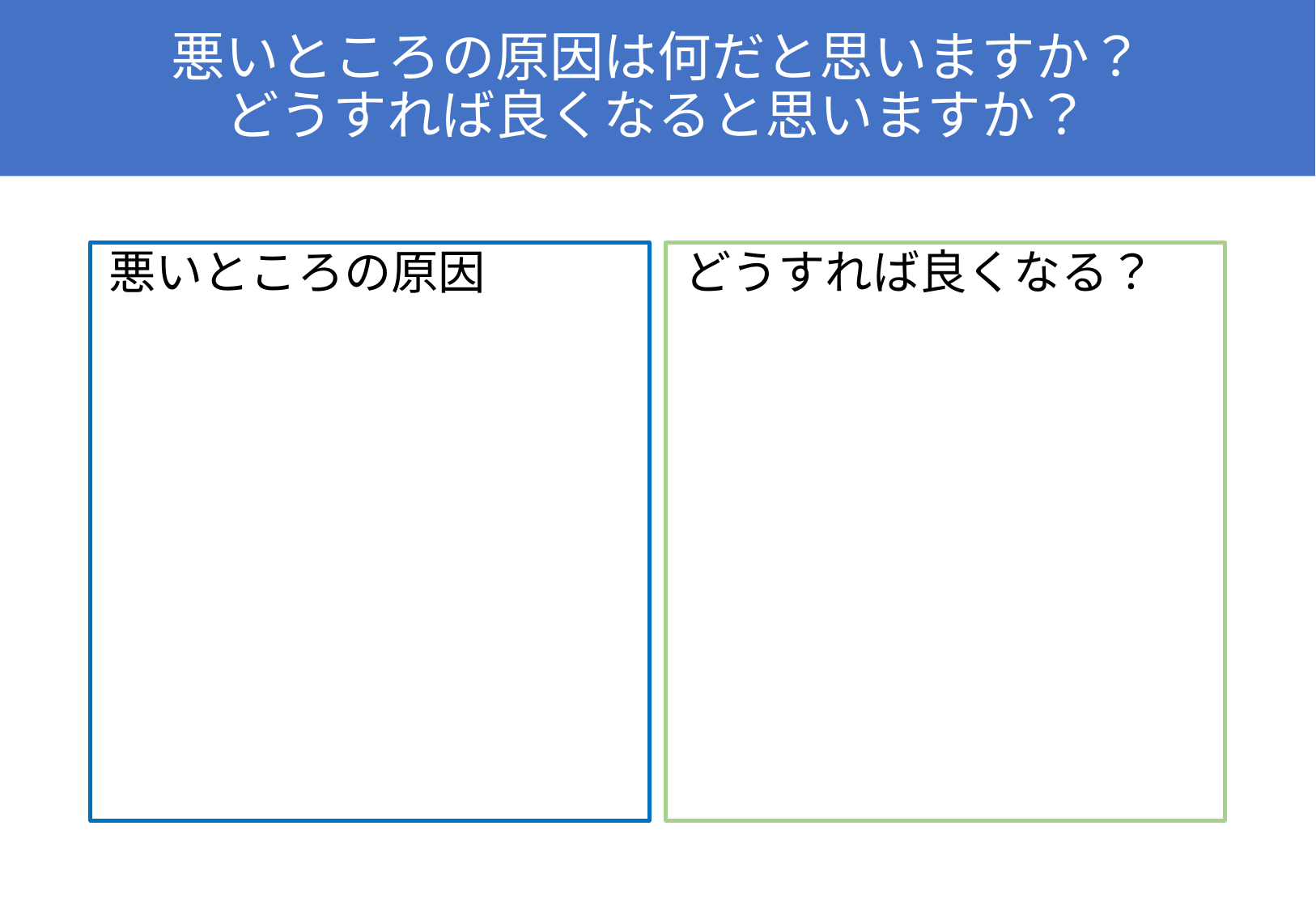

# 悪いところの原因は何だと思いますか？ どうすれば良くなると思いますか？
悪いところの原因
どうすれば良くなる？